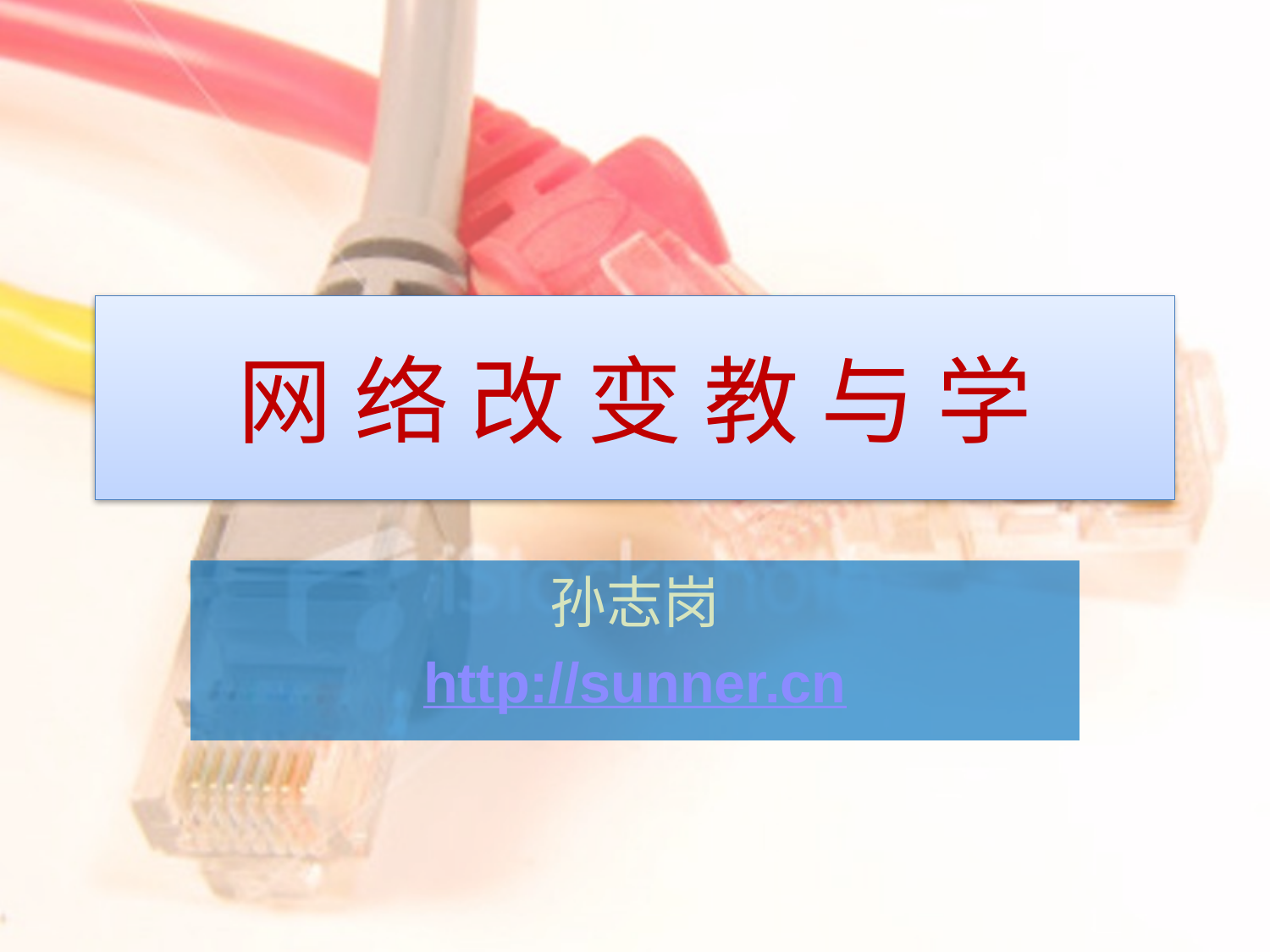

# 网 络 改 变 教 与 学
孙志岗
http://sunner.cn